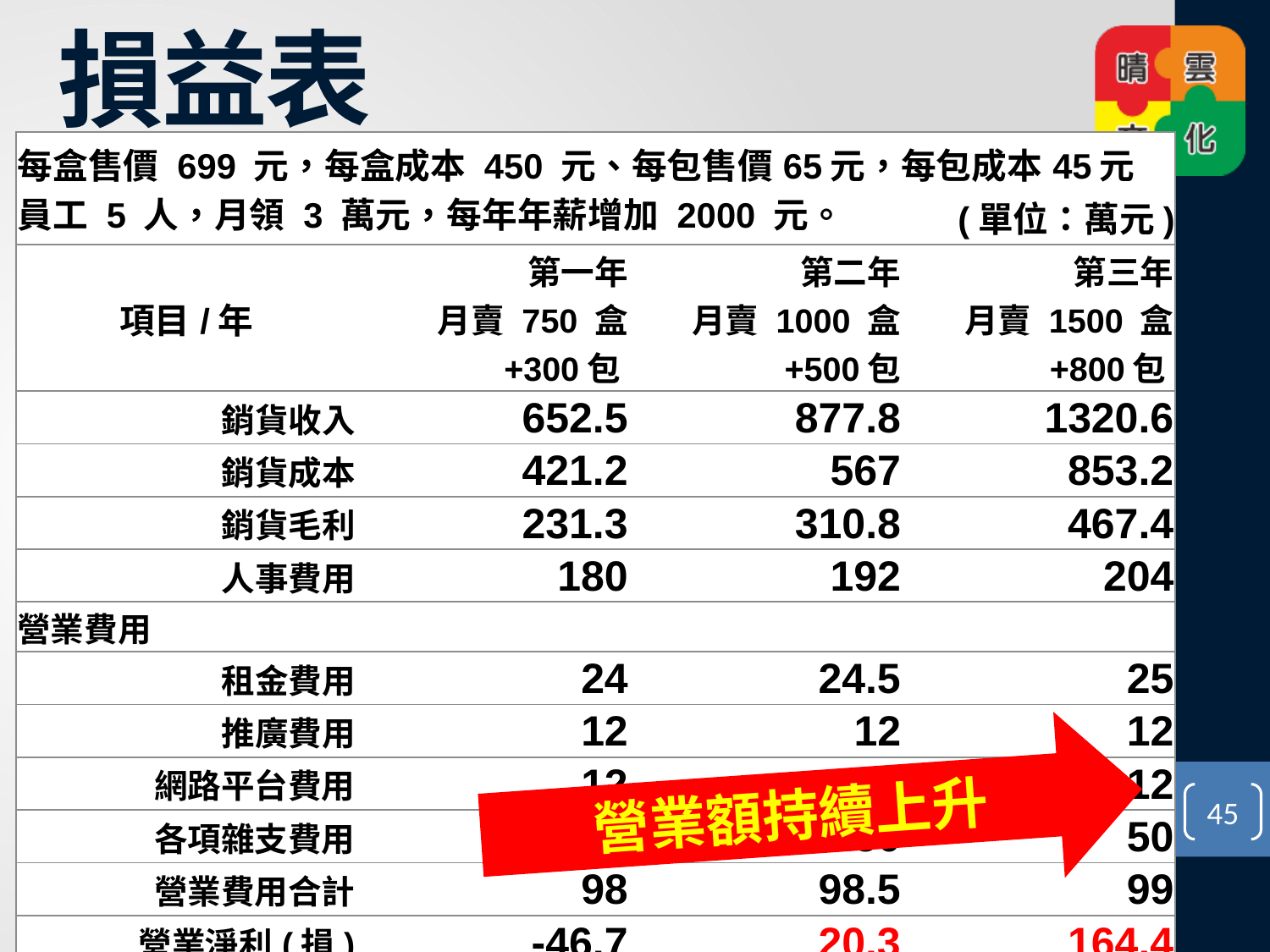

# 損益表
| 每盒售價 699 元，每盒成本 450 元、每包售價65元，每包成本45元 員工 5 人，月領 3 萬元，每年年薪增加 2000 元。 |  |  |  |
| --- | --- | --- | --- |
| 項目/年 | 第一年 月賣 750 盒 +300包 | 第二年 月賣 1000 盒 +500包 | 第三年 月賣 1500 盒 +800包 |
| 銷貨收入 | 652.5 | 877.8 | 1320.6 |
| 銷貨成本 | 421.2 | 567 | 853.2 |
| 銷貨毛利 | 231.3 | 310.8 | 467.4 |
| 人事費用 | 180 | 192 | 204 |
| 營業費用 |  |  |  |
| 租金費用 | 24 | 24.5 | 25 |
| 推廣費用 | 12 | 12 | 12 |
| 網路平台費用 | 12 | 12 | 12 |
| 各項雜支費用 | 50 | 50 | 50 |
| 營業費用合計 | 98 | 98.5 | 99 |
| 營業淨利(損) | -46.7 | 20.3 | 164.4 |
(單位：萬元)
營業額持續上升
45